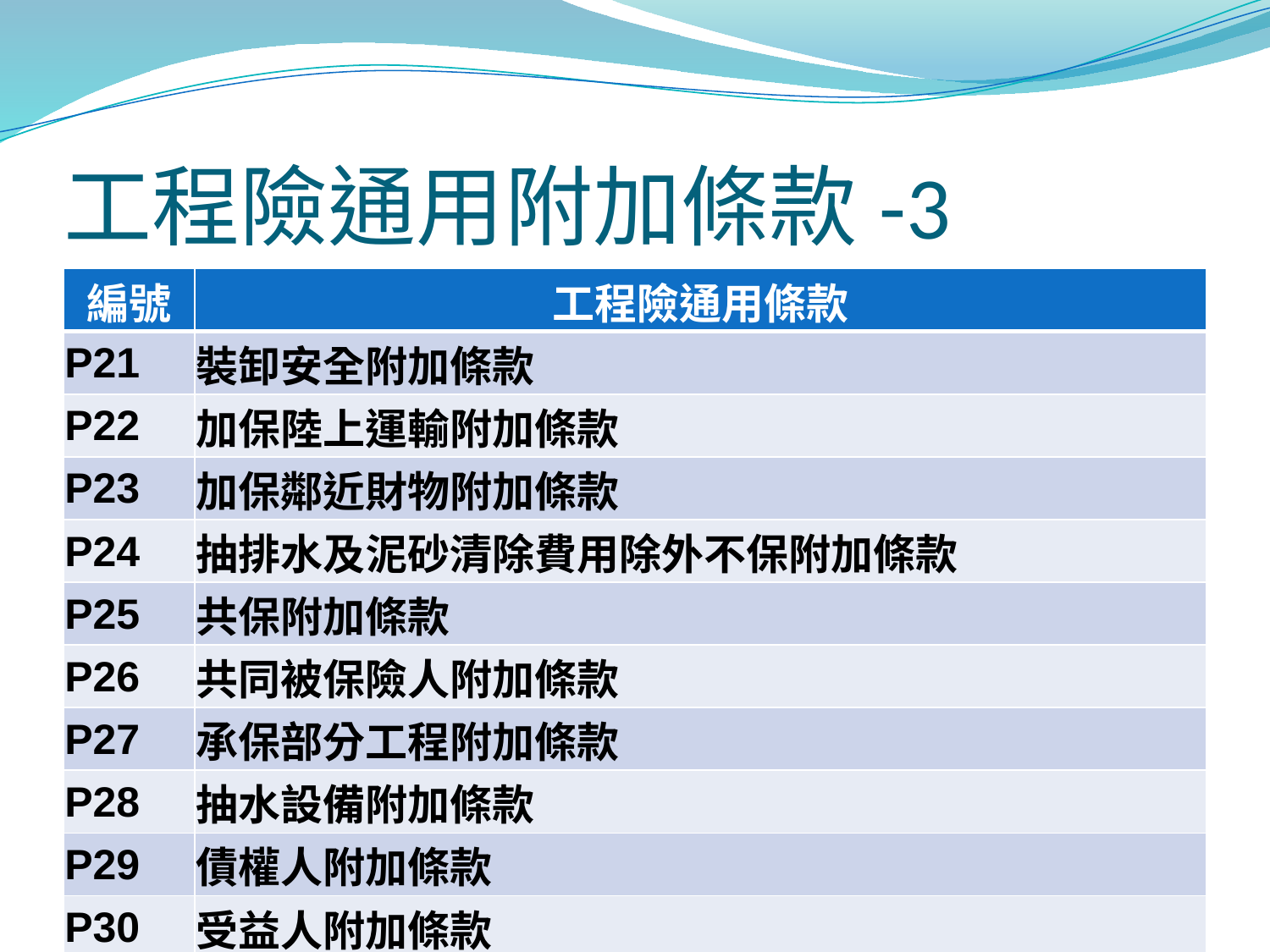

# 工程險通用附加條款-3
| 編號 | 工程險通用條款 |
| --- | --- |
| P21 | 裝卸安全附加條款 |
| P22 | 加保陸上運輸附加條款 |
| P23 | 加保鄰近財物附加條款 |
| P24 | 抽排水及泥砂清除費用除外不保附加條款 |
| P25 | 共保附加條款 |
| P26 | 共同被保險人附加條款 |
| P27 | 承保部分工程附加條款 |
| P28 | 抽水設備附加條款 |
| P29 | 債權人附加條款 |
| P30 | 受益人附加條款 |
127